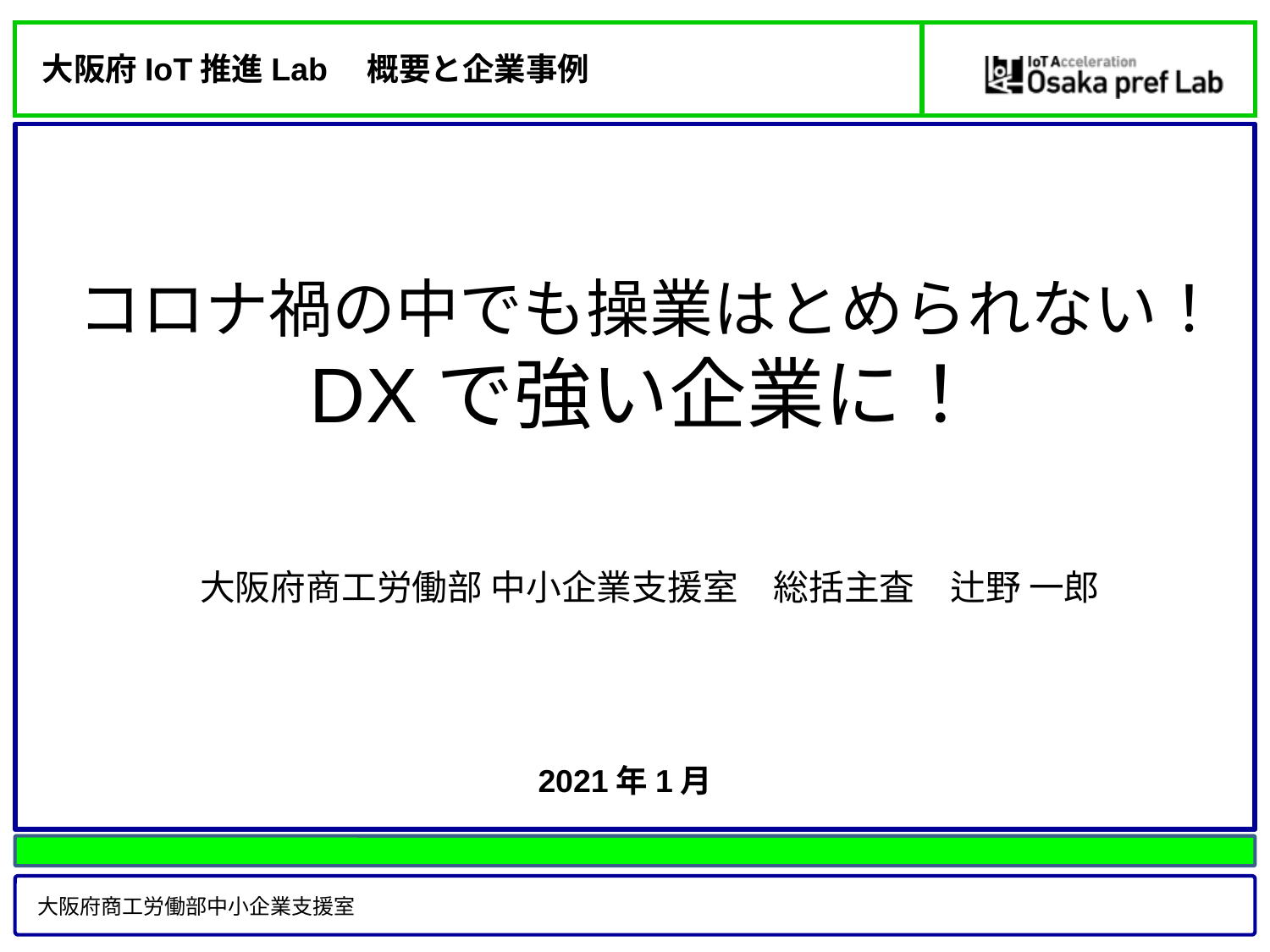

大阪府IoT推進Lab　概要と企業事例

コロナ禍の中でも操業はとめられない！
DXで強い企業に！

大阪府商工労働部 中小企業支援室　総括主査　辻野 一郎
2021年1月